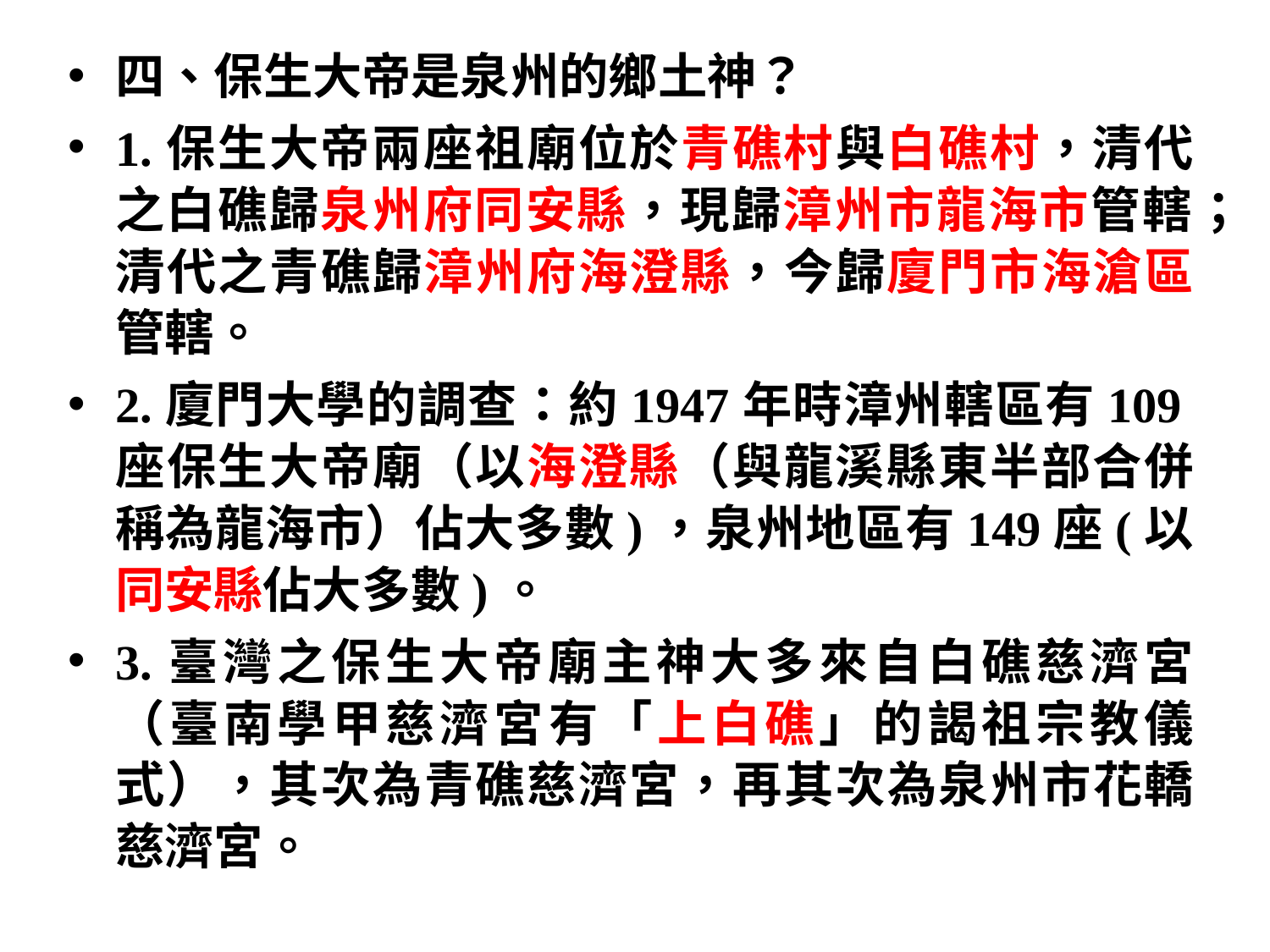

四、保生大帝是泉州的鄉土神？
1.保生大帝兩座祖廟位於青礁村與白礁村，清代之白礁歸泉州府同安縣，現歸漳州市龍海市管轄；清代之青礁歸漳州府海澄縣，今歸廈門市海滄區管轄。
2.廈門大學的調查：約1947年時漳州轄區有109座保生大帝廟（以海澄縣（與龍溪縣東半部合併稱為龍海市）佔大多數)，泉州地區有149座(以同安縣佔大多數)。
3.臺灣之保生大帝廟主神大多來自白礁慈濟宮（臺南學甲慈濟宮有「上白礁」的謁祖宗教儀式），其次為青礁慈濟宮，再其次為泉州市花轎慈濟宮。